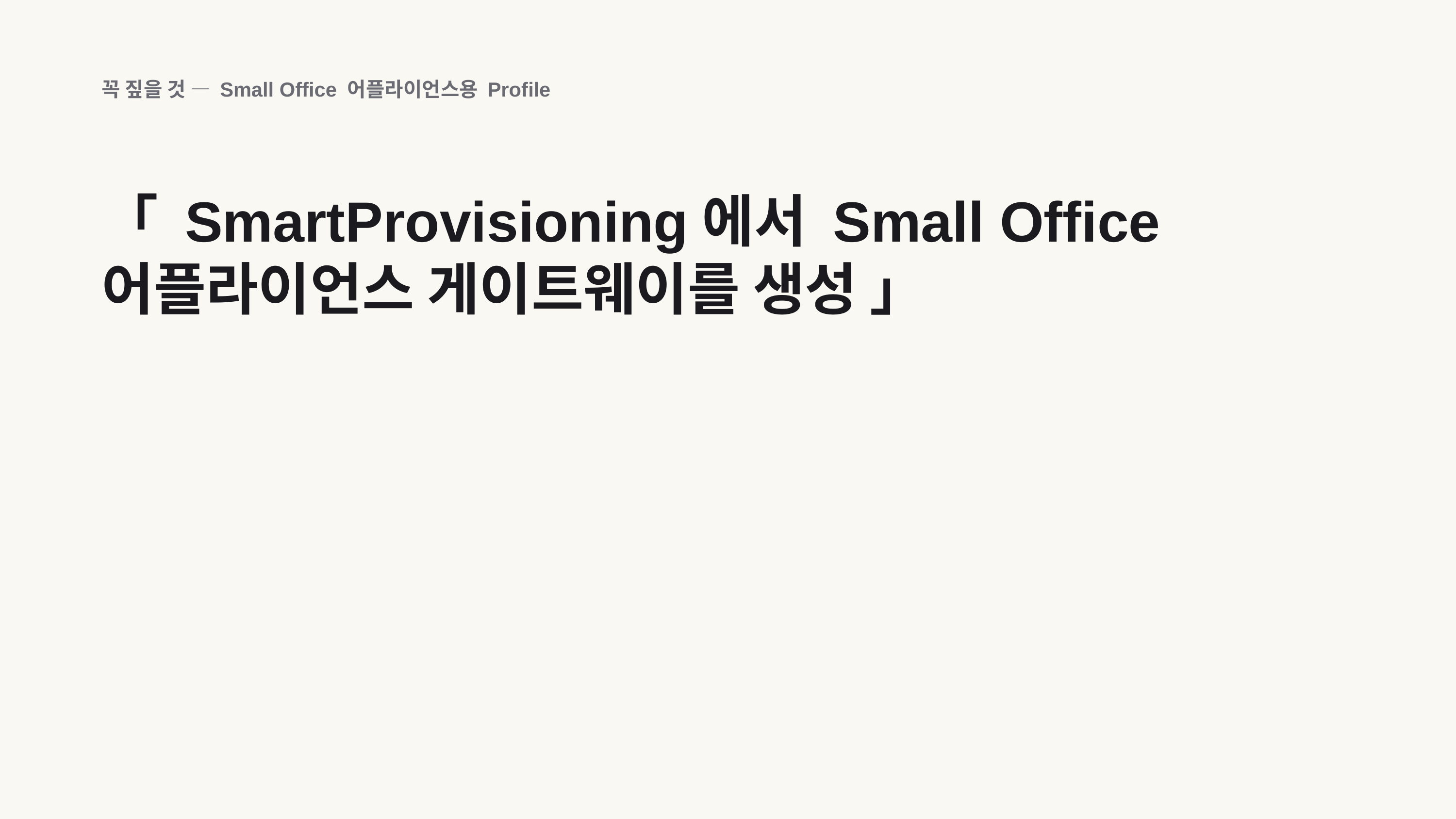

꼭 짚을 것 — Small Office 어플라이언스용 Profile
「 SmartProvisioning에서 Small Office 어플라이언스 게이트웨이를 생성 」